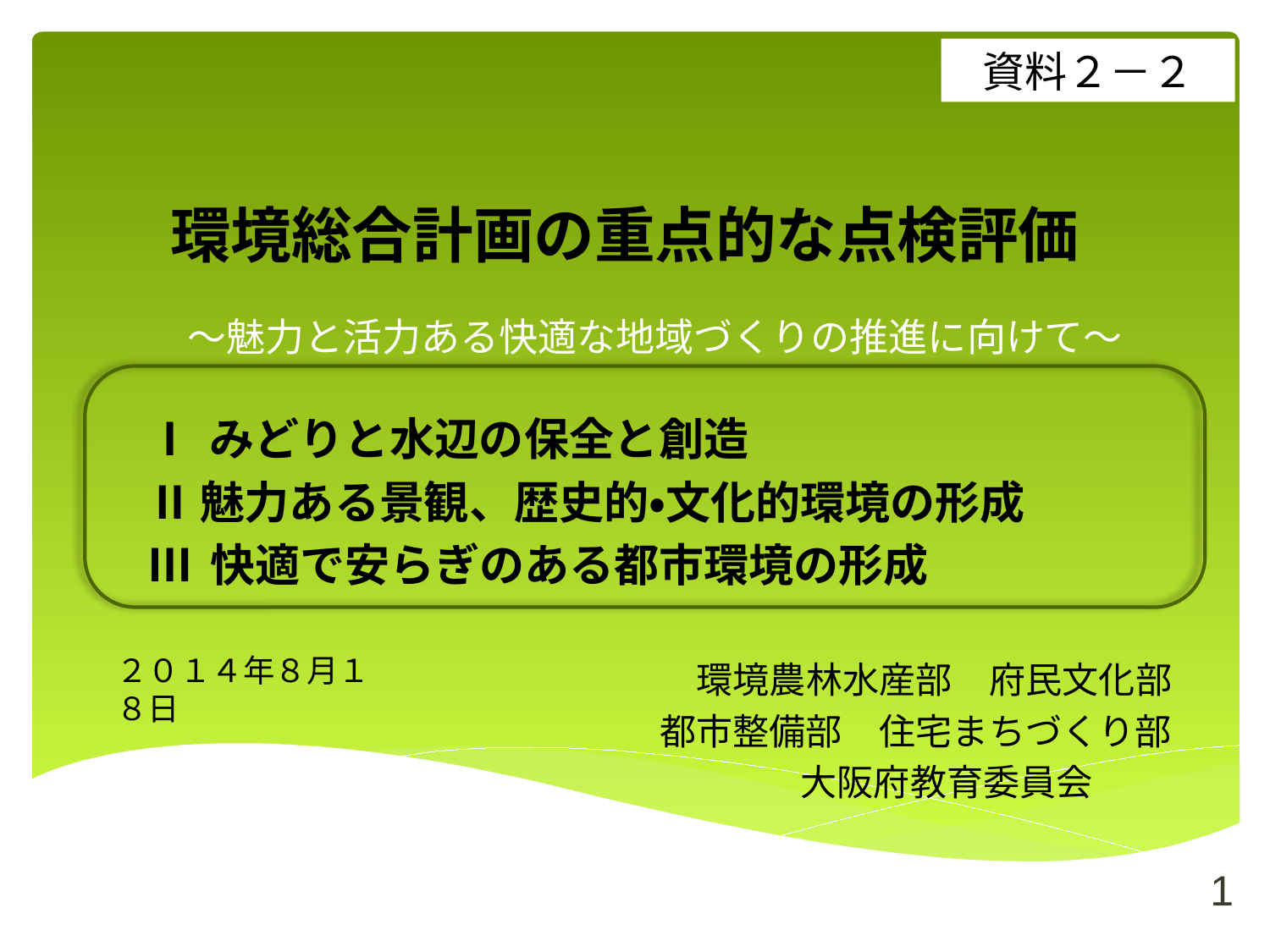

資料２－２
# 環境総合計画の重点的な点検評価
～魅力と活力ある快適な地域づくりの推進に向けて～

 Ⅰ みどりと水辺の保全と創造
 Ⅱ魅力ある景観、歴史的・文化的環境の形成
 Ⅲ 快適で安らぎのある都市環境の形成

環境農林水産部　府民文化部
都市整備部　住宅まちづくり部
大阪府教育委員会

２０１４年８月１８日
1